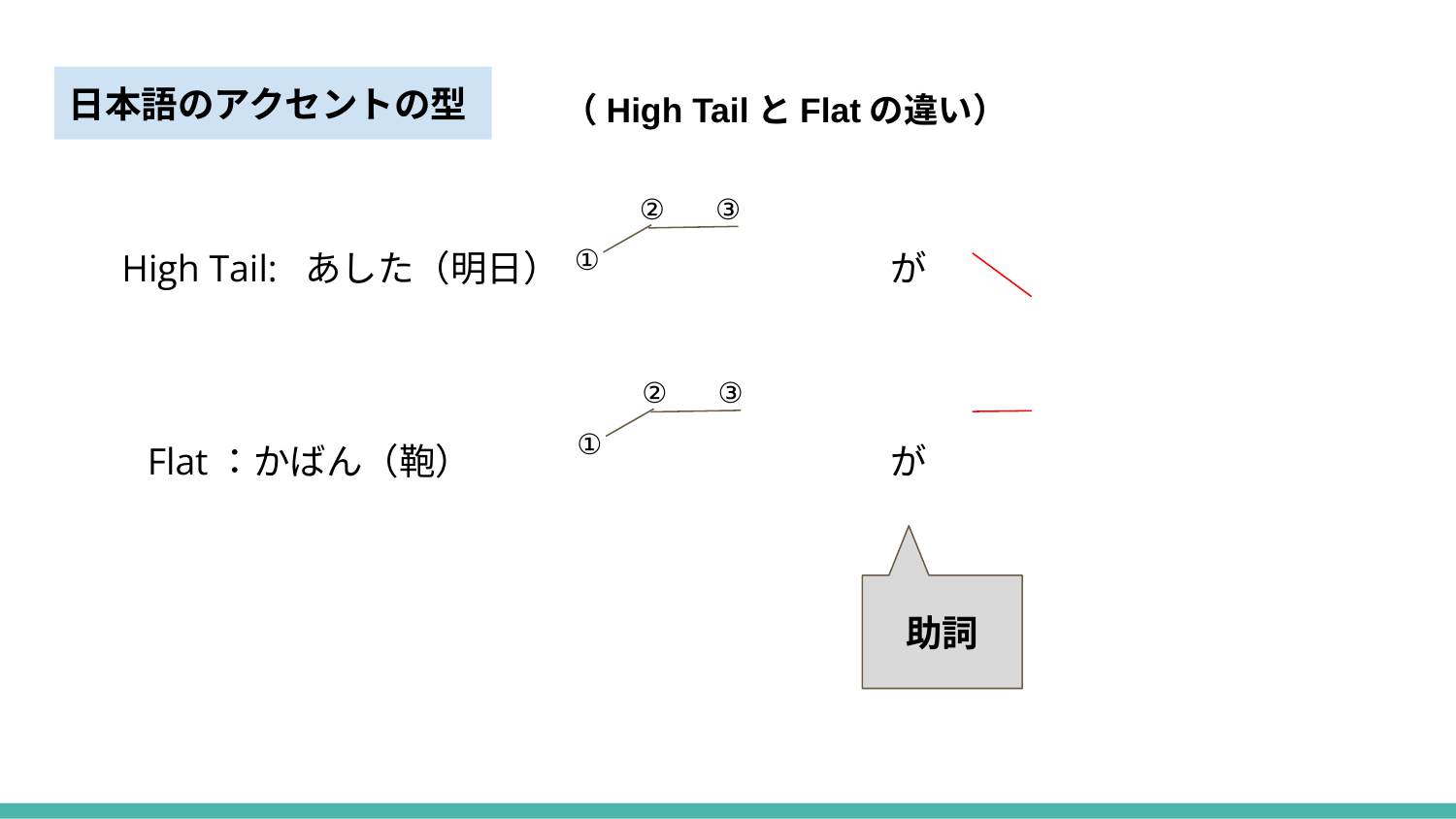

日本語のアクセントの型
（High TailとFlatの違い）
②
③
①
High Tail:  あした（明日）
が
②
③
①
Flat：かばん（鞄）
が
助詞